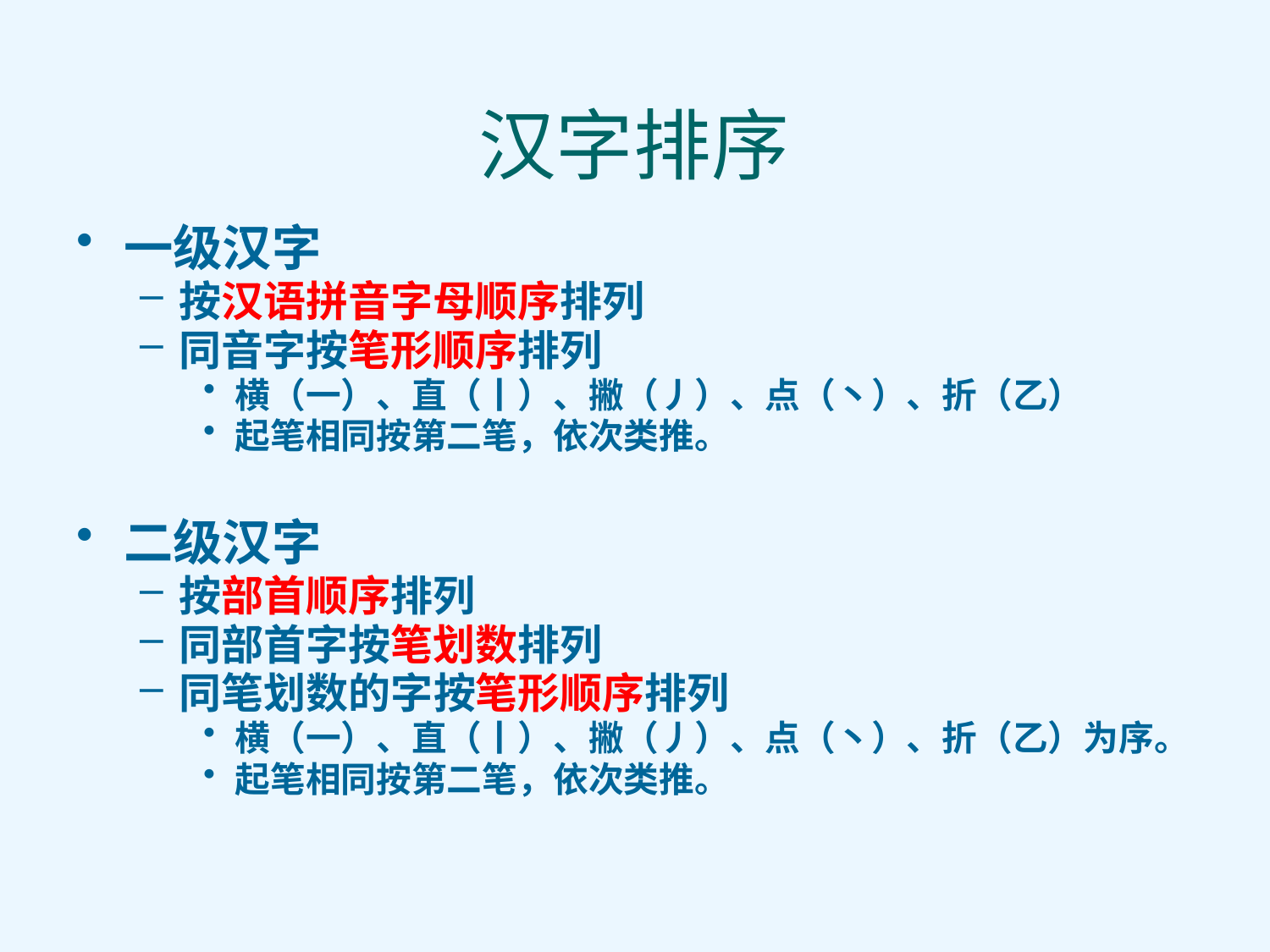

# 汉字排序
一级汉字
按汉语拼音字母顺序排列
同音字按笔形顺序排列
横（一）、直（丨）、撇（丿）、点（丶）、折（乙）
起笔相同按第二笔，依次类推。

二级汉字
按部首顺序排列
同部首字按笔划数排列
同笔划数的字按笔形顺序排列
横（一）、直（丨）、撇（丿）、点（丶）、折（乙）为序。
起笔相同按第二笔，依次类推。